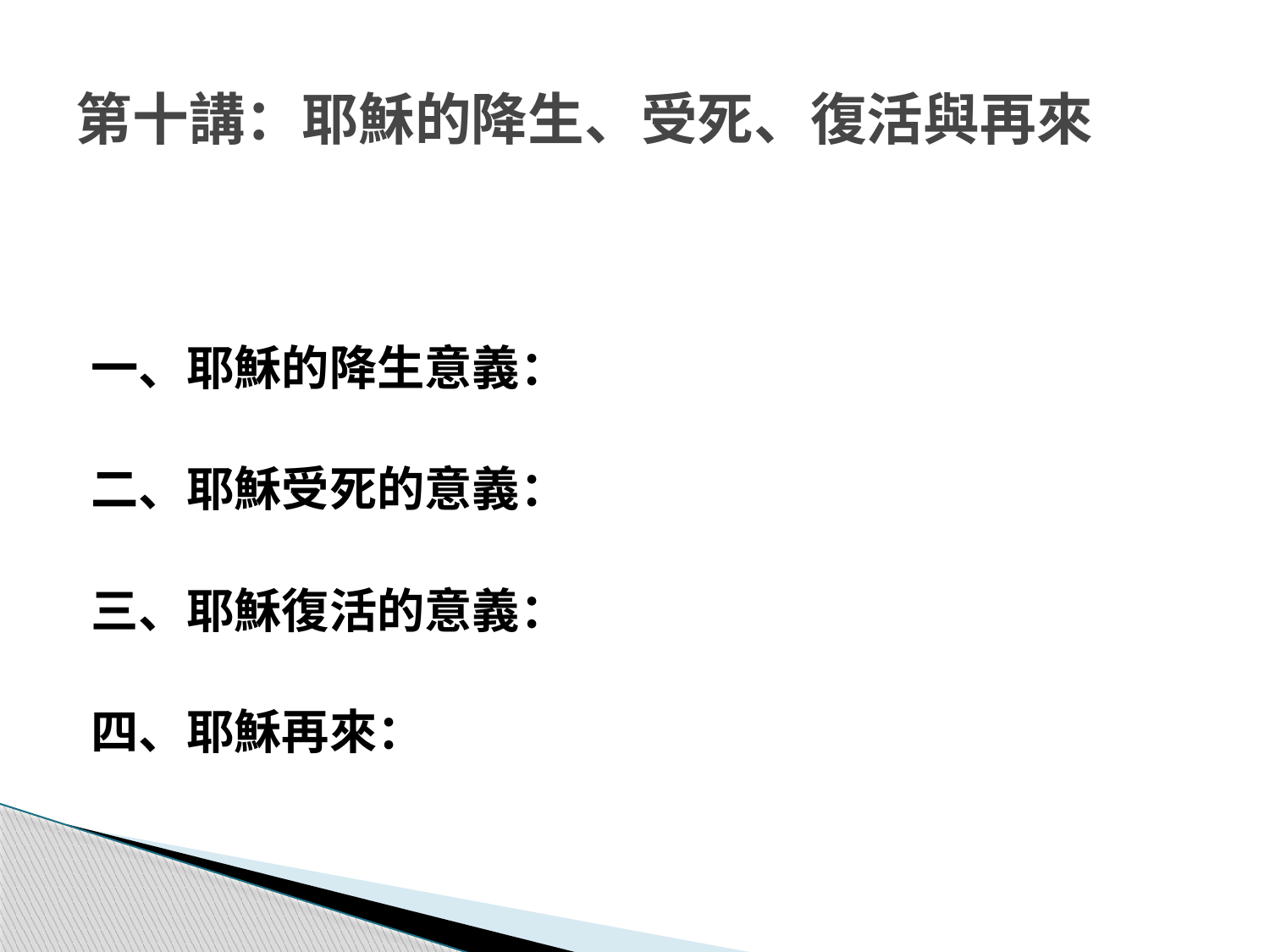

# 第十講：耶穌的降生、受死、復活與再來
一、耶穌的降生意義：
二、耶穌受死的意義：
三、耶穌復活的意義：
四、耶穌再來：